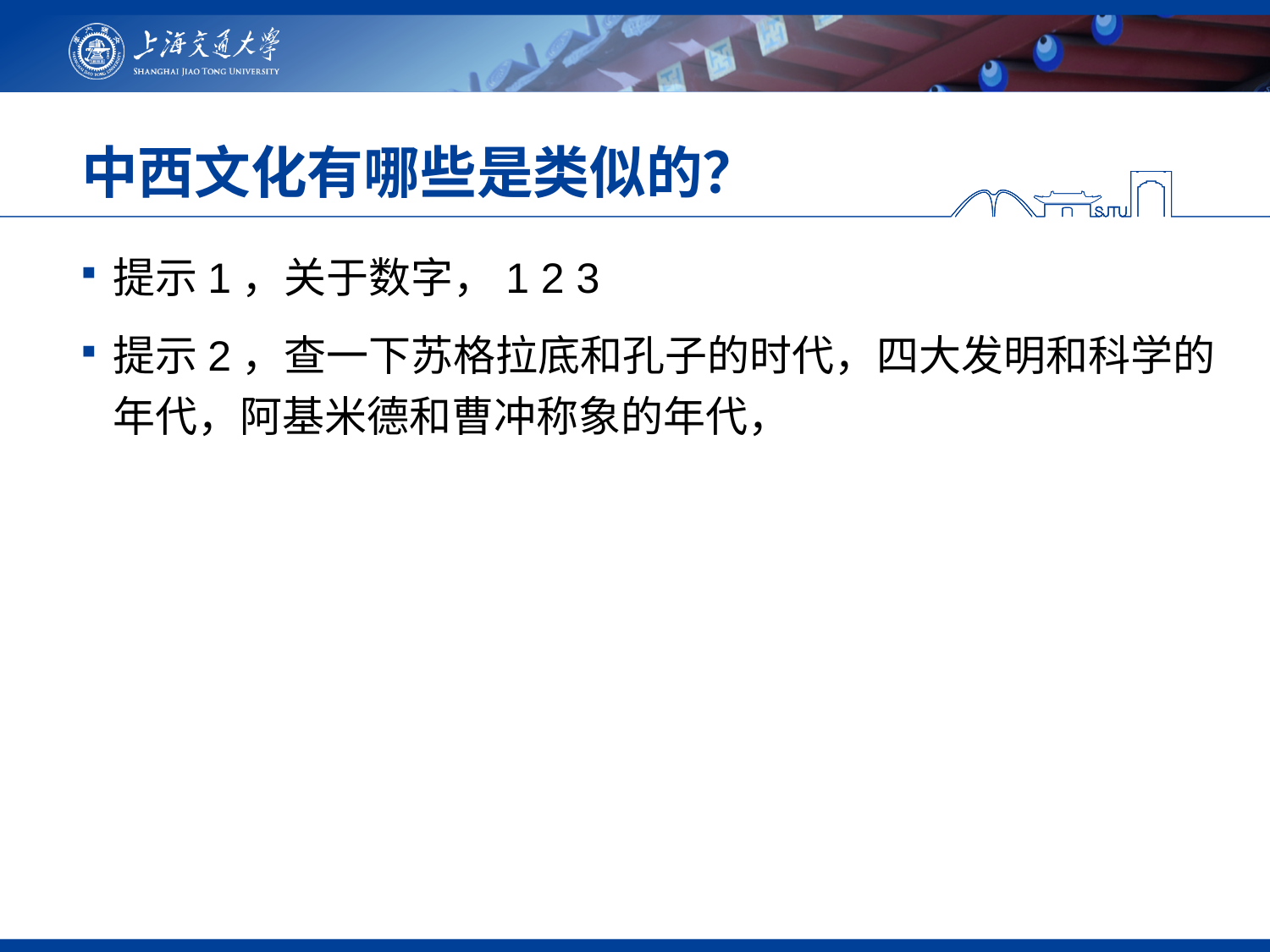

# 中西文化有哪些是类似的？
提示1，关于数字，1 2 3
提示2，查一下苏格拉底和孔子的时代，四大发明和科学的年代，阿基米德和曹冲称象的年代，